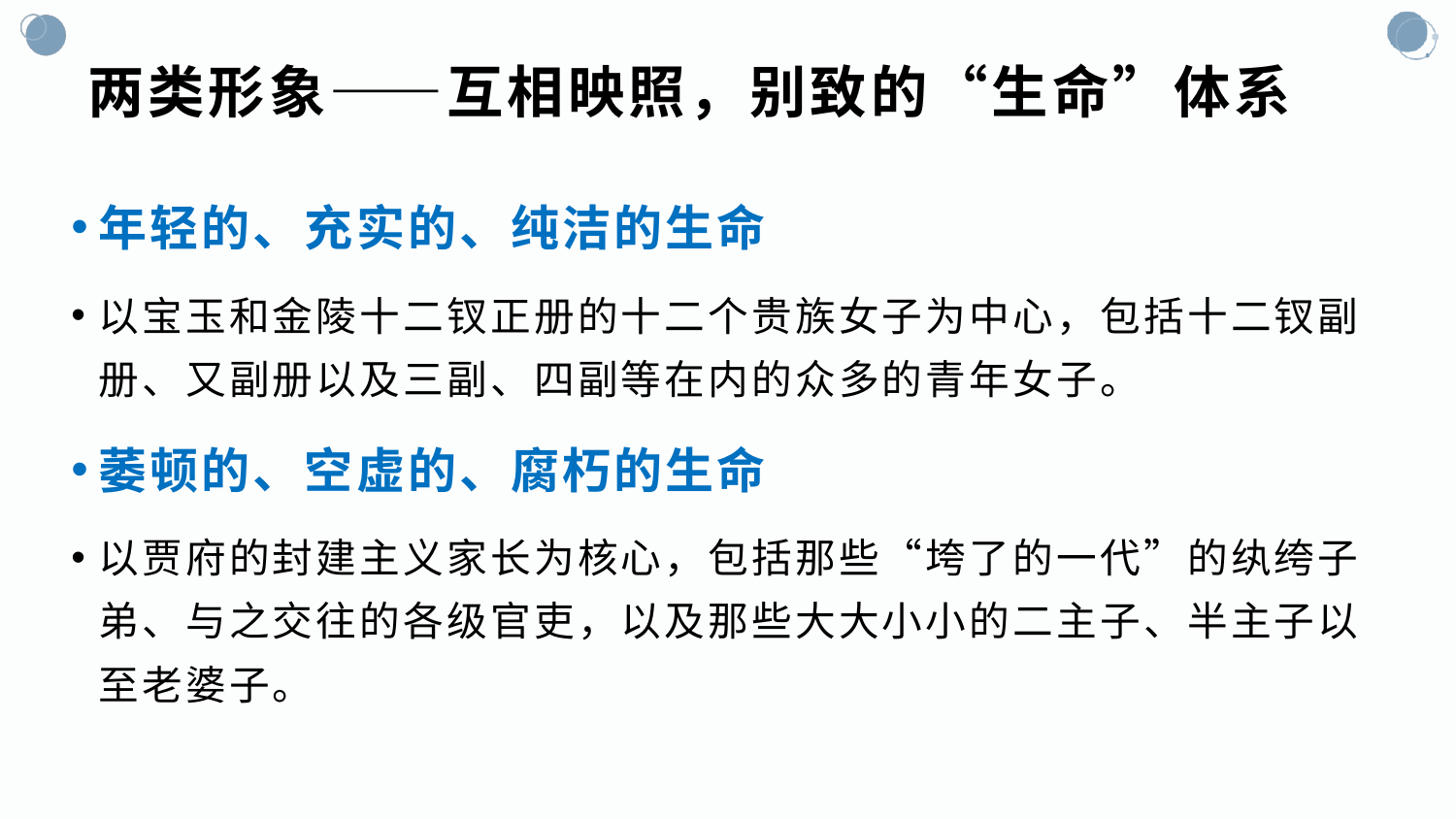

# 两类形象——互相映照，别致的“生命”体系
年轻的、充实的、纯洁的生命
以宝玉和金陵十二钗正册的十二个贵族女子为中心，包括十二钗副册、又副册以及三副、四副等在内的众多的青年女子。
萎顿的、空虚的、腐朽的生命
以贾府的封建主义家长为核心，包括那些“垮了的一代”的纨绔子弟、与之交往的各级官吏，以及那些大大小小的二主子、半主子以至老婆子。